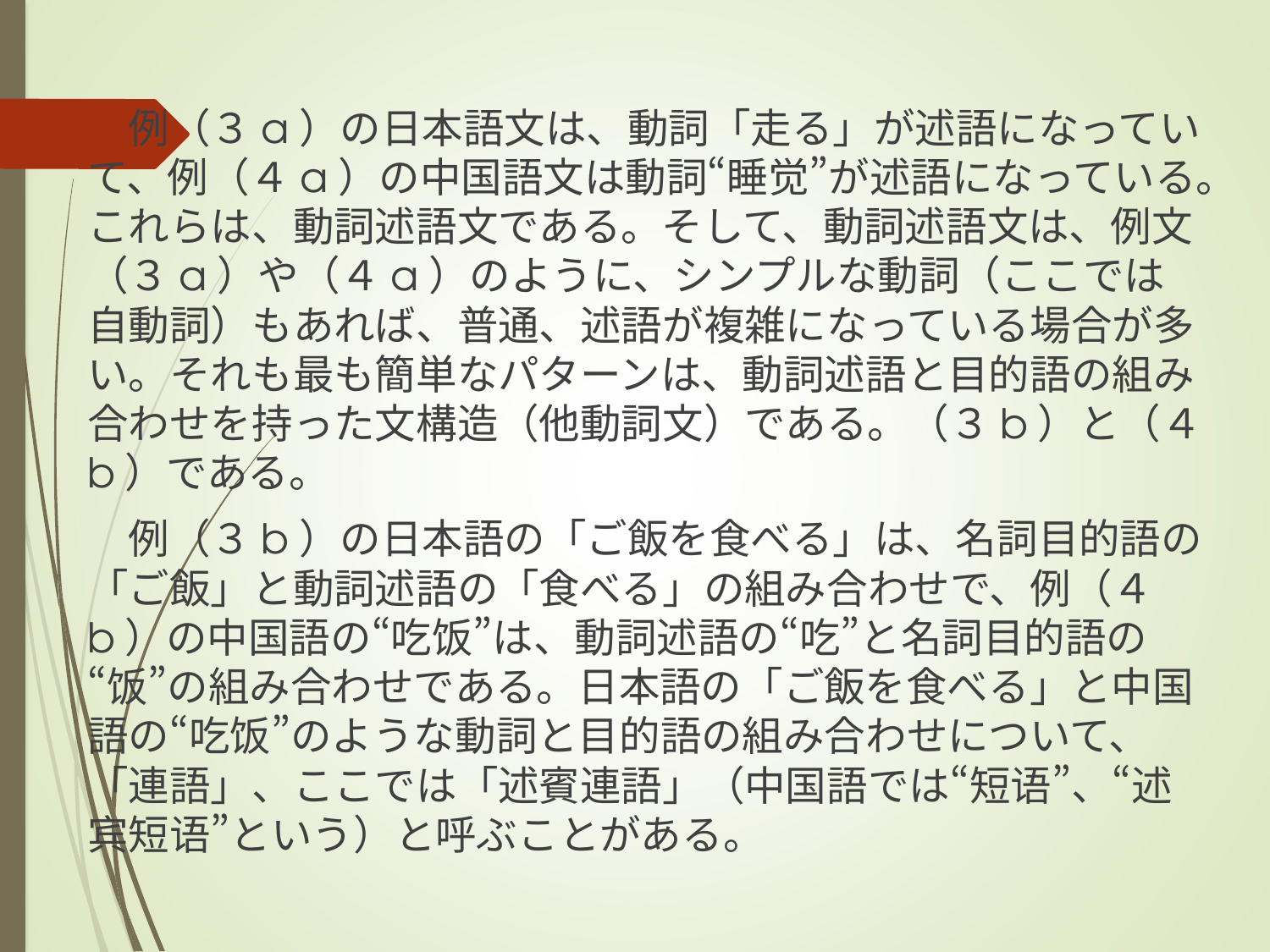

例（３a）の日本語文は、動詞「走る」が述語になっていて、例（４a）の中国語文は動詞“睡觉”が述語になっている。これらは、動詞述語文である。そして、動詞述語文は、例文（３a）や（４a）のように、シンプルな動詞（ここでは自動詞）もあれば、普通、述語が複雑になっている場合が多い。それも最も簡単なパターンは、動詞述語と目的語の組み合わせを持った文構造（他動詞文）である。（３b）と（４b）である。
　例（３b）の日本語の「ご飯を食べる」は、名詞目的語の「ご飯」と動詞述語の「食べる」の組み合わせで、例（４b）の中国語の“吃饭”は、動詞述語の“吃”と名詞目的語の“饭”の組み合わせである。日本語の「ご飯を食べる」と中国語の“吃饭”のような動詞と目的語の組み合わせについて、「連語」、ここでは「述賓連語」（中国語では“短语”、“述宾短语”という）と呼ぶことがある。